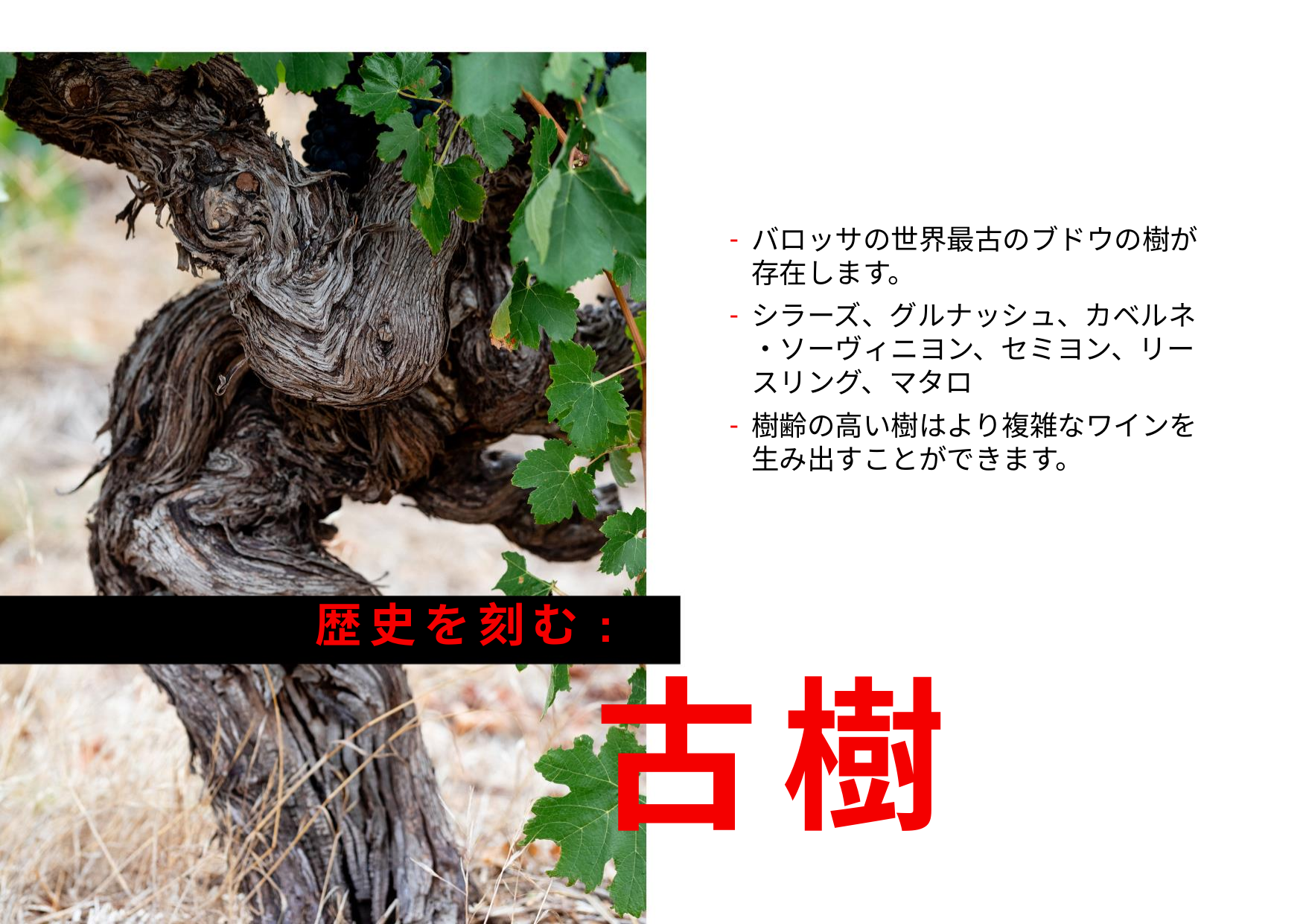

バロッサの世界最古のブドウの樹が存在します。
シラーズ、グルナッシュ、カベルネ・ソーヴィニヨン、セミヨン、リースリング、マタロ
樹齢の高い樹はより複雑なワインを生み出すことができます。
歴史を刻む:
古樹